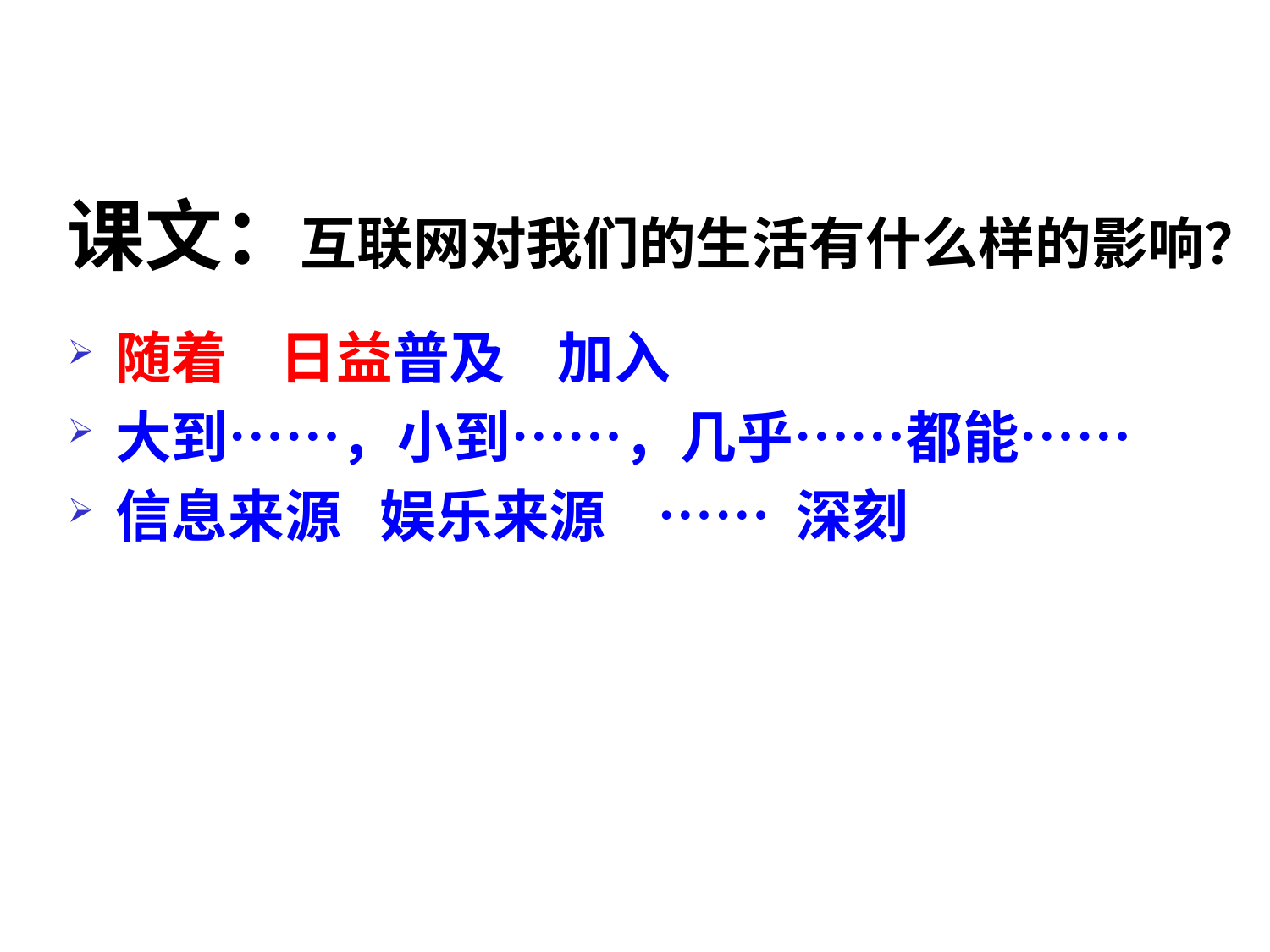

# 课文：互联网对我们的生活有什么样的影响？
随着    日益普及    加入
大到……，小到……，几乎……都能……
信息来源   娱乐来源    ……  深刻